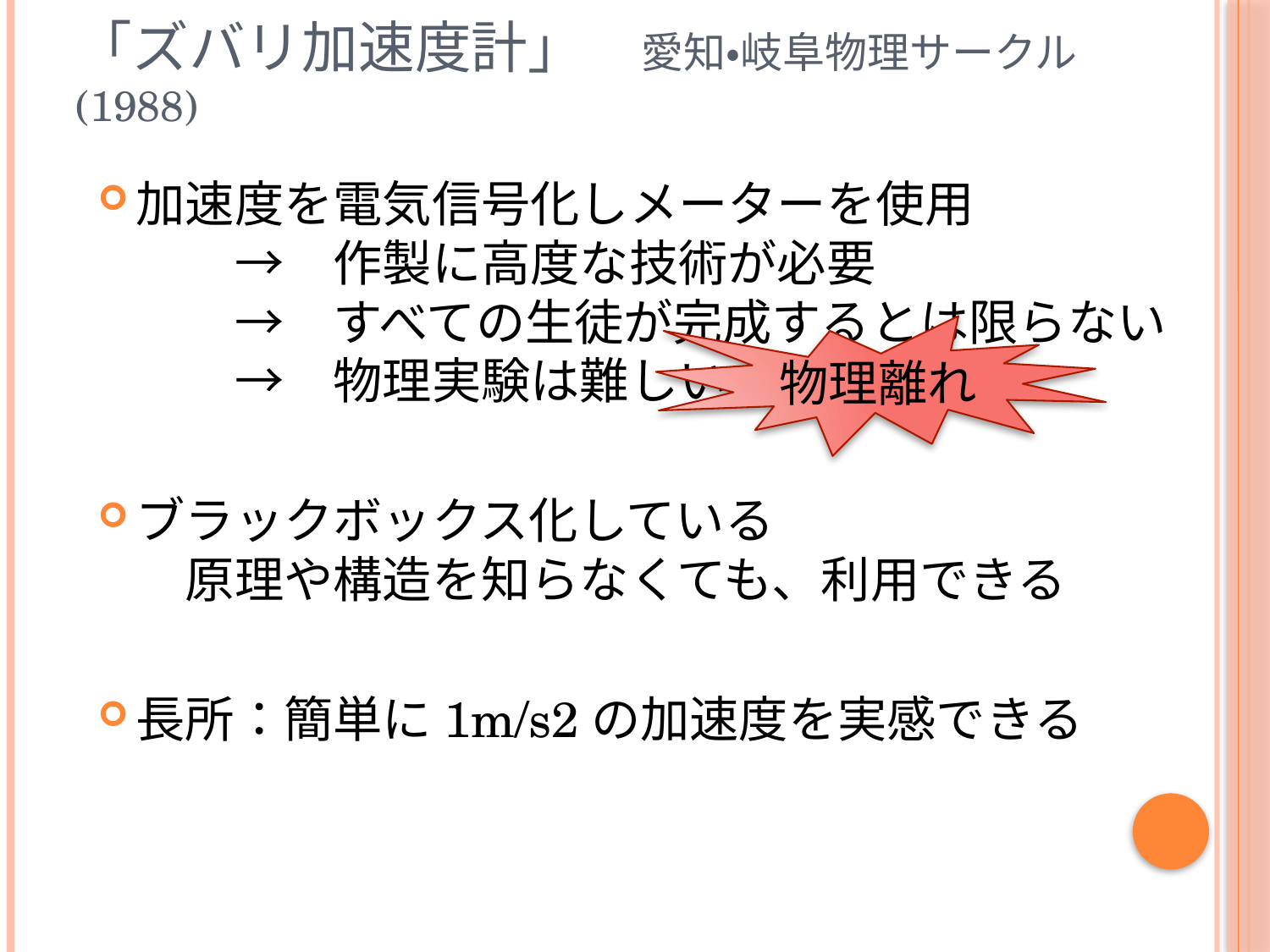

# 「ズバリ加速度計」　愛知・岐阜物理サークル(1988)
加速度を電気信号化しメーターを使用
　　→　作製に高度な技術が必要
　　→　すべての生徒が完成するとは限らない
　　→　物理実験は難しい

ブラックボックス化している
　原理や構造を知らなくても、利用できる

長所：簡単に1m/s2の加速度を実感できる
物理離れ